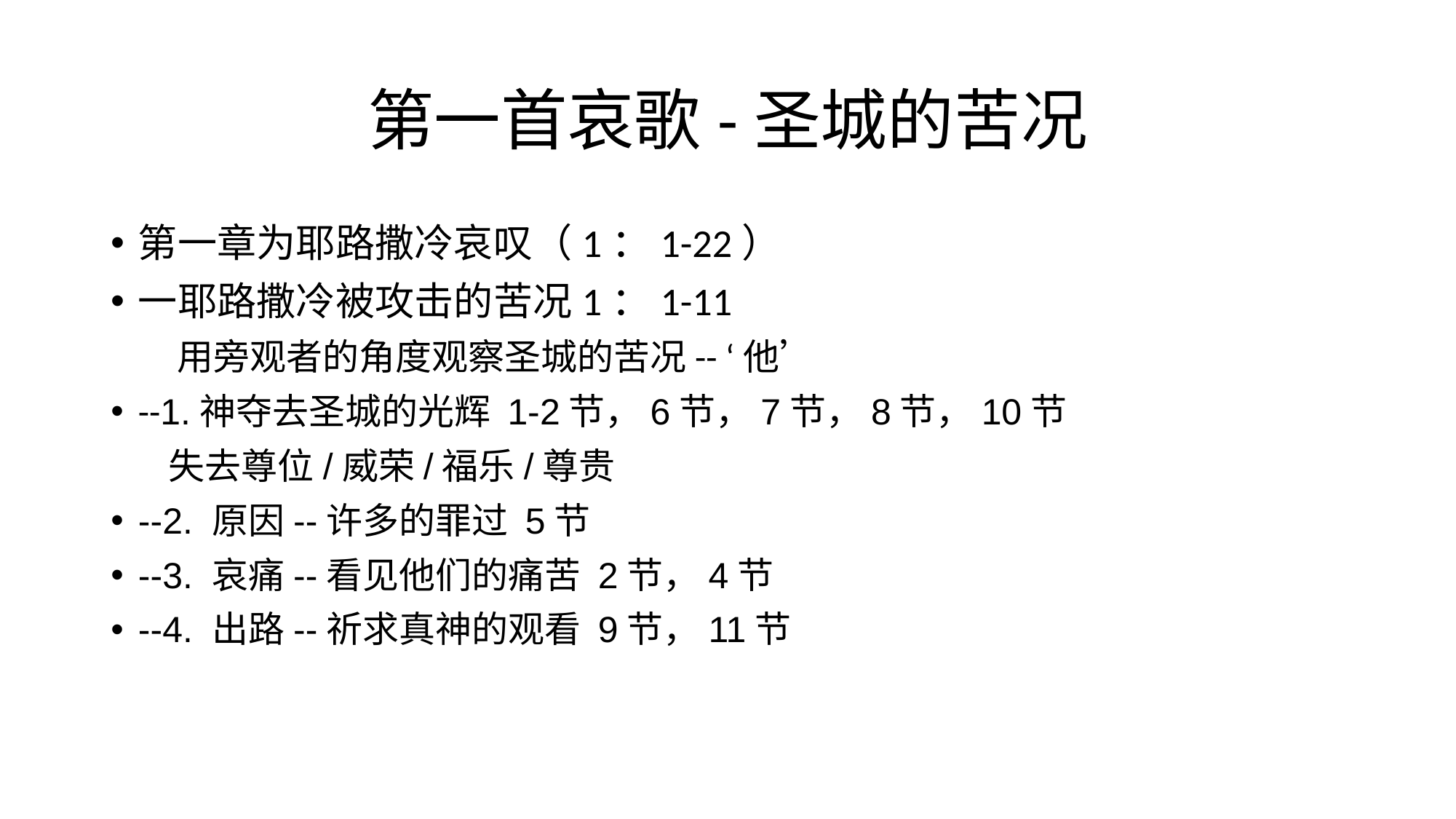

# 第一首哀歌-圣城的苦况
第一章为耶路撒冷哀叹（1：1-22）
一耶路撒冷被攻击的苦况1：1-11
       用旁观者的角度观察圣城的苦况-- ‘他’
--1.神夺去圣城的光辉 1-2节，6节，7节，8节，10节
      失去尊位/威荣/福乐/尊贵
--2. 原因--许多的罪过 5节
--3. 哀痛--看见他们的痛苦 2节，4节
--4. 出路--祈求真神的观看 9节，11节